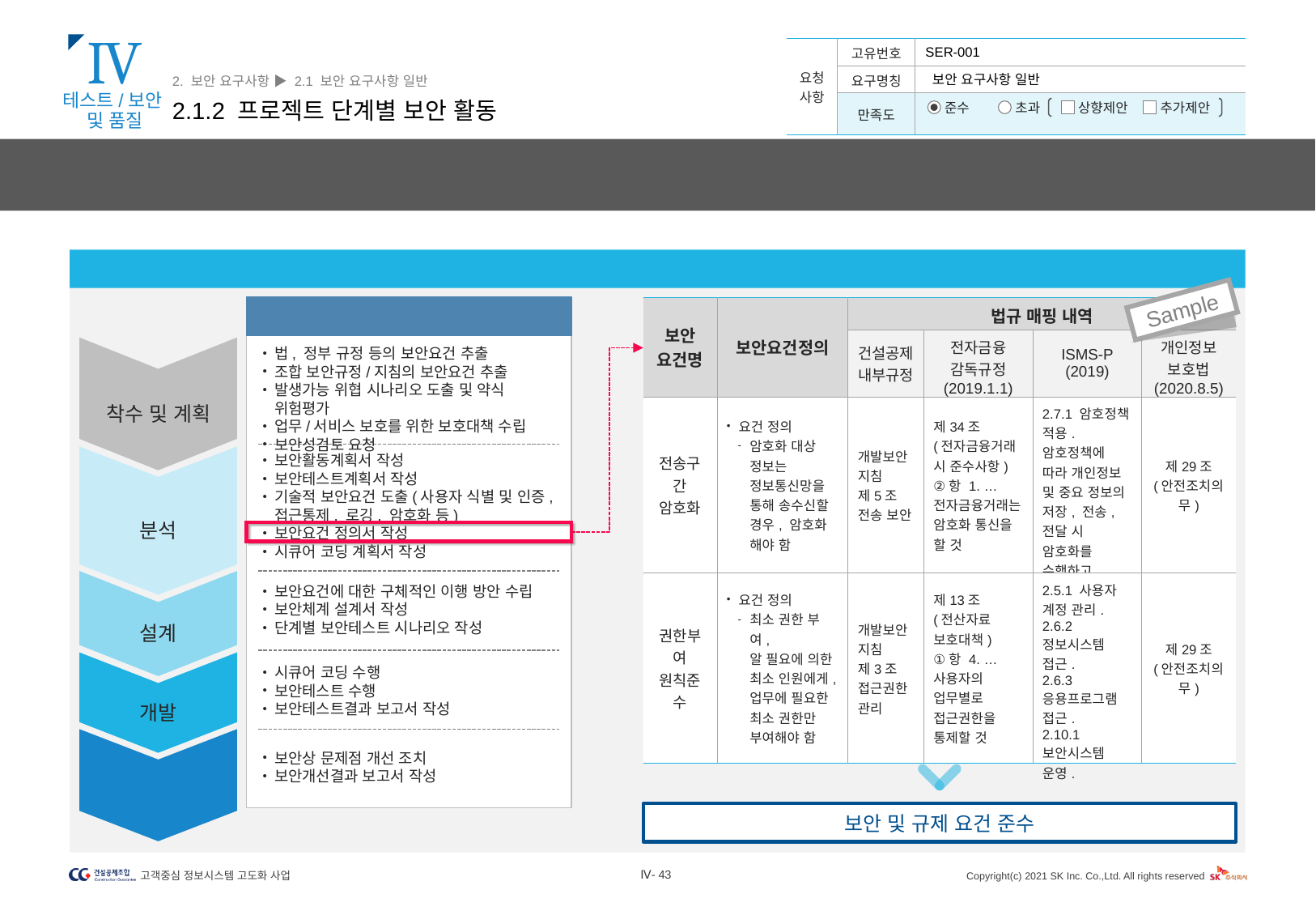

Ⅳ

2. 보안 요구사항 ▶ 2.1 보안 요구사항 일반
2.1.2 프로젝트 단계별 보안 활동
SER-001
 보안 요구사항 일반
테스트/보안
및 품질

프로젝트 착수 및 계획, 분석, 설계, 개발, 테스트 단계별 보안 활동을 통해 보안 및 규제 요건 준수사항을 적용하겠습니다.
단계별 보안 활동

Sample

단계별 보안 활동
| 보안 요건명 | 보안요건정의 | 법규 매핑 내역 |  |  |  |
| --- | --- | --- | --- | --- | --- |
|  |  | 건설공제내부규정 | 전자금융 감독규정 (2019.1.1) | ISMS-P (2019) | 개인정보 보호법 (2020.8.5) |
| 전송구간 암호화 | 요건 정의 암호화 대상 정보는 정보통신망을 통해 송수신할 경우, 암호화 해야 함 | 개발보안 지침 제5조 전송 보안 | 제34조 (전자금융거래 시 준수사항) ②항 1. … 전자금융거래는 암호화 통신을 할 것 | 2.7.1 암호정책 적용. 암호정책에 따라 개인정보 및 중요 정보의 저장, 전송, 전달 시 암호화를 수행하고 있는가?. | 제29조 (안전조치의무) |
| 권한부여 원칙준수 | 요건 정의 최소 권한 부여, 알 필요에 의한 최소 인원에게, 업무에 필요한 최소 권한만 부여해야 함 | 개발보안 지침 제3조 접근권한 관리 | 제13조 (전산자료 보호대책) ①항 4. … 사용자의 업무별로 접근권한을 통제할 것 | 2.5.1 사용자 계정 관리. 2.6.2 정보시스템 접근. 2.6.3 응용프로그램 접근. 2.10.1 보안시스템 운영. | 제29조 (안전조치의무) |
착수 및 계획

법, 정부 규정 등의 보안요건 추출
조합 보안규정/지침의 보안요건 추출
발생가능 위협 시나리오 도출 및 약식 위험평가
업무/서비스 보호를 위한 보호대책 수립
보안성검토 요청
분석
보안활동계획서 작성
보안테스트계획서 작성
기술적 보안요건 도출(사용자 식별 및 인증, 접근통제, 로깅, 암호화 등)
보안요건 정의서 작성
시큐어 코딩 계획서 작성

설계
보안요건에 대한 구체적인 이행 방안 수립
보안체계 설계서 작성
단계별 보안테스트 시나리오 작성
개발
시큐어 코딩 수행
보안테스트 수행
보안테스트결과 보고서 작성
테스트
보안상 문제점 개선 조치
보안개선결과 보고서 작성

보안 및 규제 요건 준수